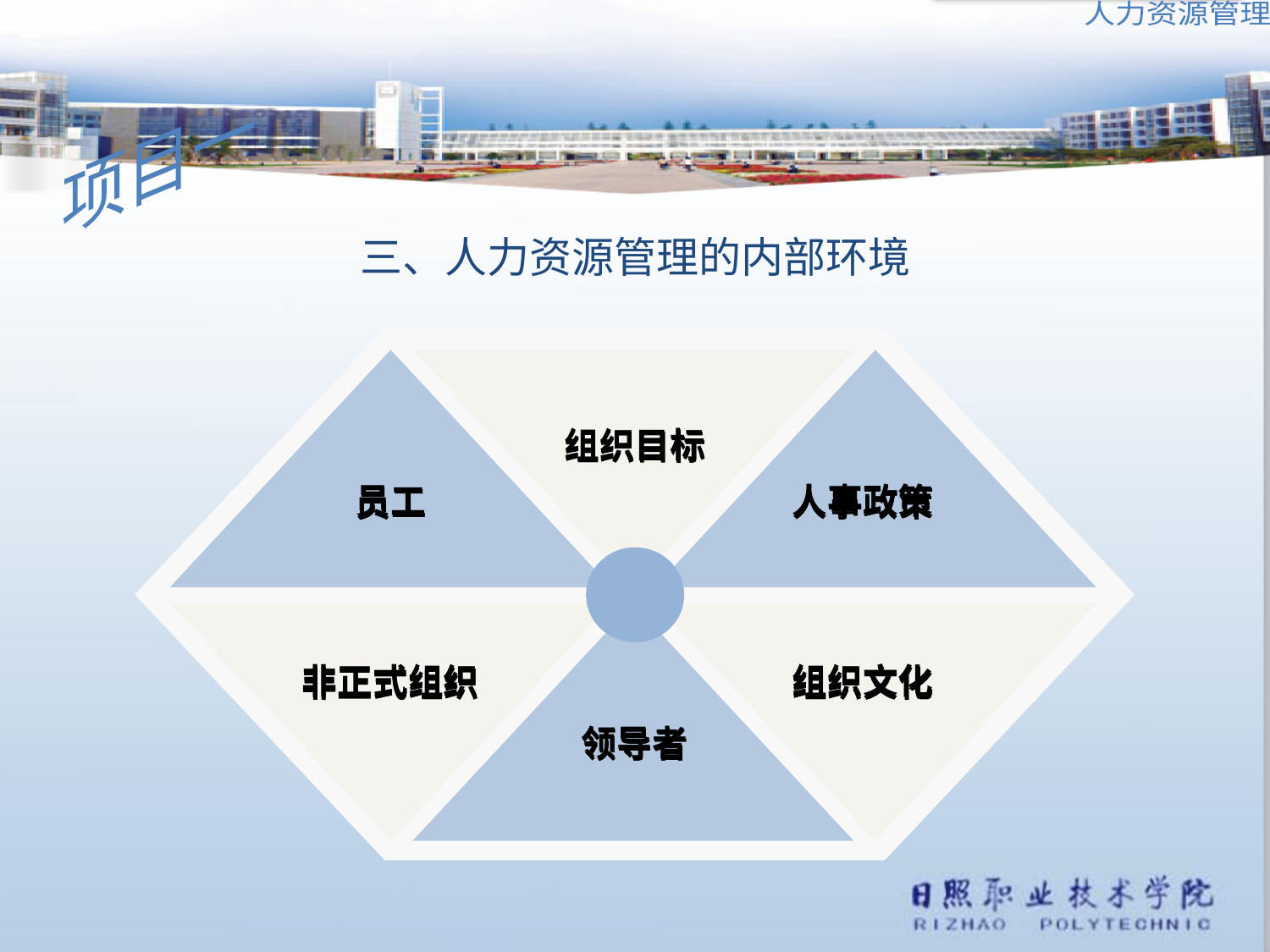

三、人力资源管理的内部环境

组织目标
员工
人事政策

非正式组织
组织文化
领导者